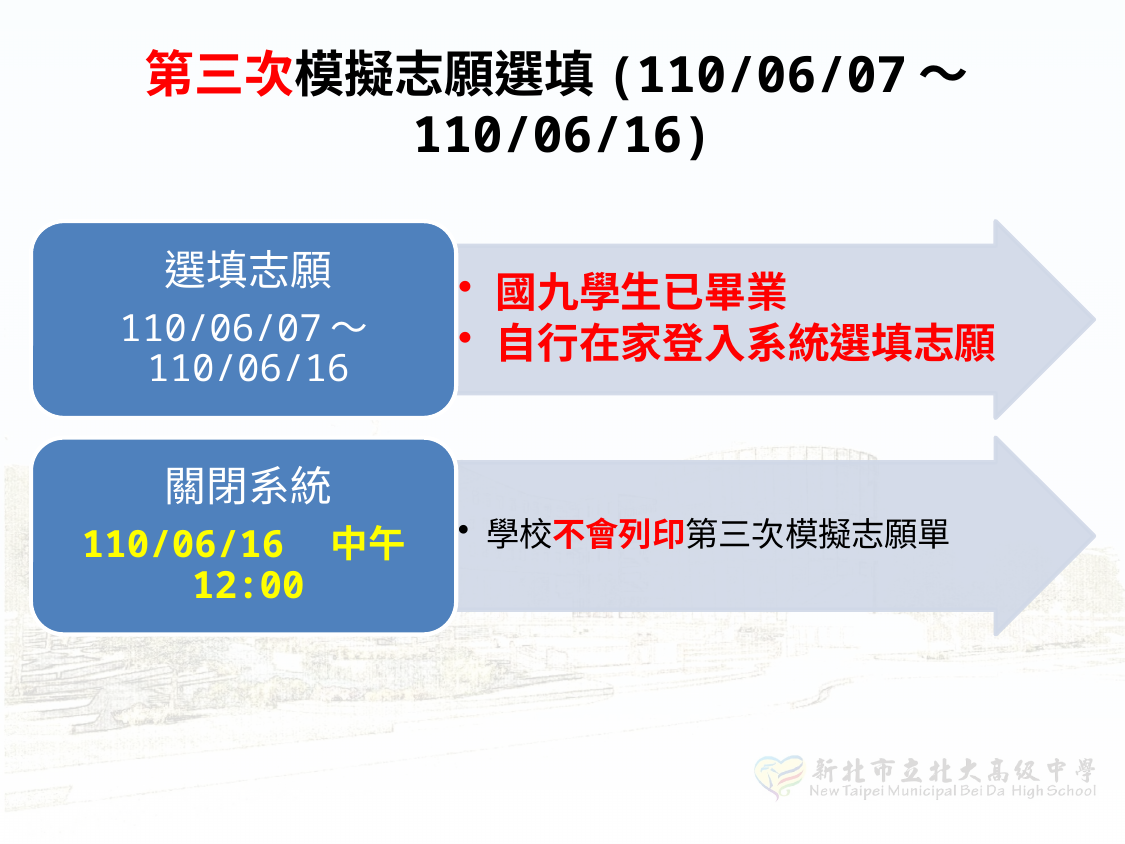

# 第三次模擬志願選填(110/06/07～110/06/16)

國九學生已畢業
自行在家登入系統選填志願
選填志願
110/06/07～110/06/16
學校不會列印第三次模擬志願單
關閉系統
110/06/16　中午12:00